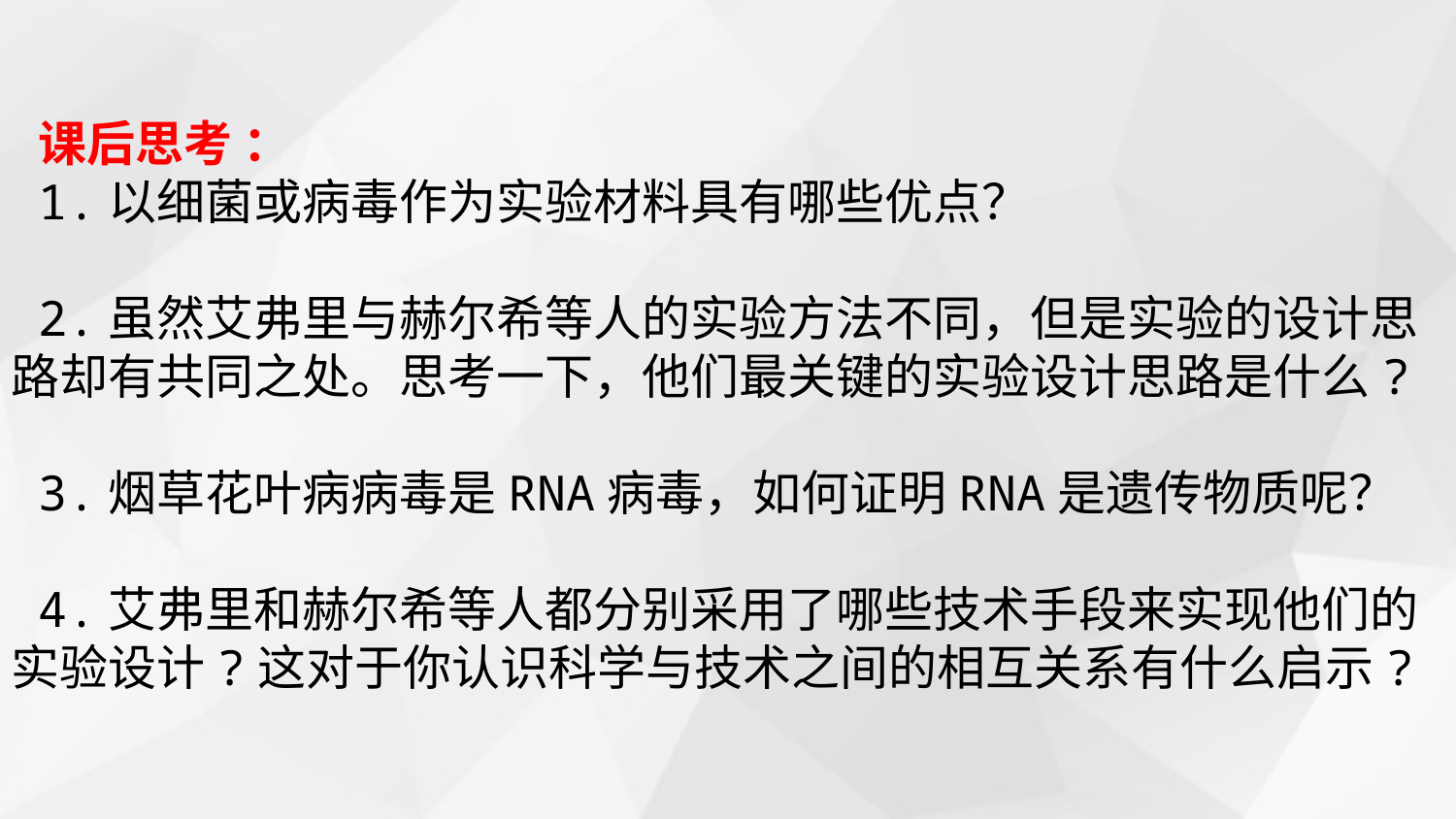

课后思考 ：
1.以细菌或病毒作为实验材料具有哪些优点？

2.虽然艾弗里与赫尔希等人的实验方法不同，但是实验的设计思路却有共同之处。思考一下，他们最关键的实验设计思路是什么?

3.烟草花叶病病毒是RNA病毒，如何证明RNA是遗传物质呢？

4.艾弗里和赫尔希等人都分别采用了哪些技术手段来实现他们的实验设计?这对于你认识科学与技术之间的相互关系有什么启示?